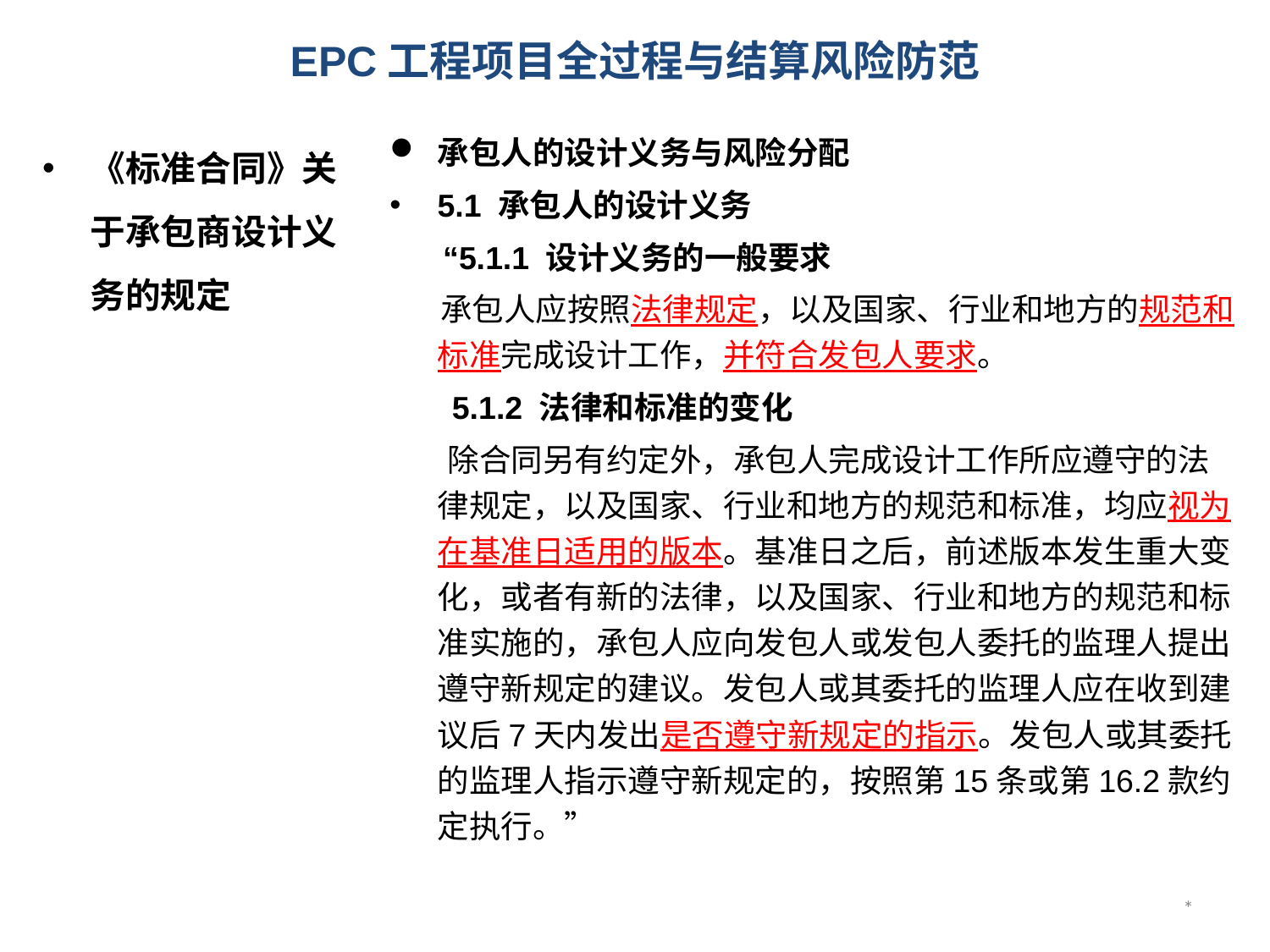

# EPC工程项目全过程与结算风险防范
《标准合同》关于承包商设计义务的规定
承包人的设计义务与风险分配
5.1 承包人的设计义务
      “5.1.1 设计义务的一般要求
      承包人应按照法律规定，以及国家、行业和地方的规范和标准完成设计工作，并符合发包人要求。
       5.1.2 法律和标准的变化
       除合同另有约定外，承包人完成设计工作所应遵守的法律规定，以及国家、行业和地方的规范和标准，均应视为在基准日适用的版本。基准日之后，前述版本发生重大变化，或者有新的法律，以及国家、行业和地方的规范和标准实施的，承包人应向发包人或发包人委托的监理人提出遵守新规定的建议。发包人或其委托的监理人应在收到建议后7天内发出是否遵守新规定的指示。发包人或其委托的监理人指示遵守新规定的，按照第15条或第16.2款约定执行。”
*